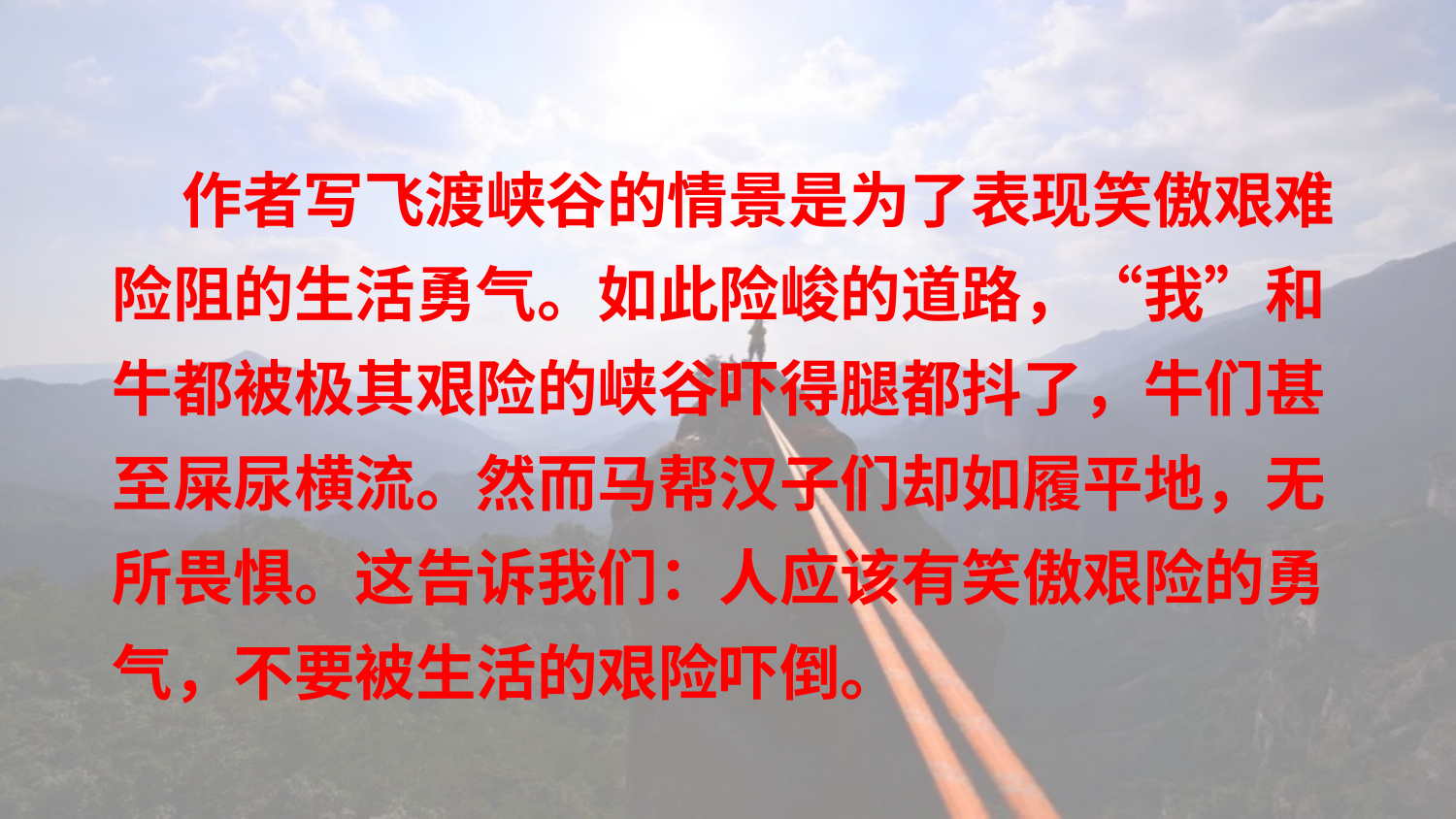

作者写飞渡峡谷的情景是为了表现笑傲艰难险阻的生活勇气。如此险峻的道路，“我”和牛都被极其艰险的峡谷吓得腿都抖了，牛们甚至屎尿横流。然而马帮汉子们却如履平地，无所畏惧。这告诉我们：人应该有笑傲艰险的勇气，不要被生活的艰险吓倒。